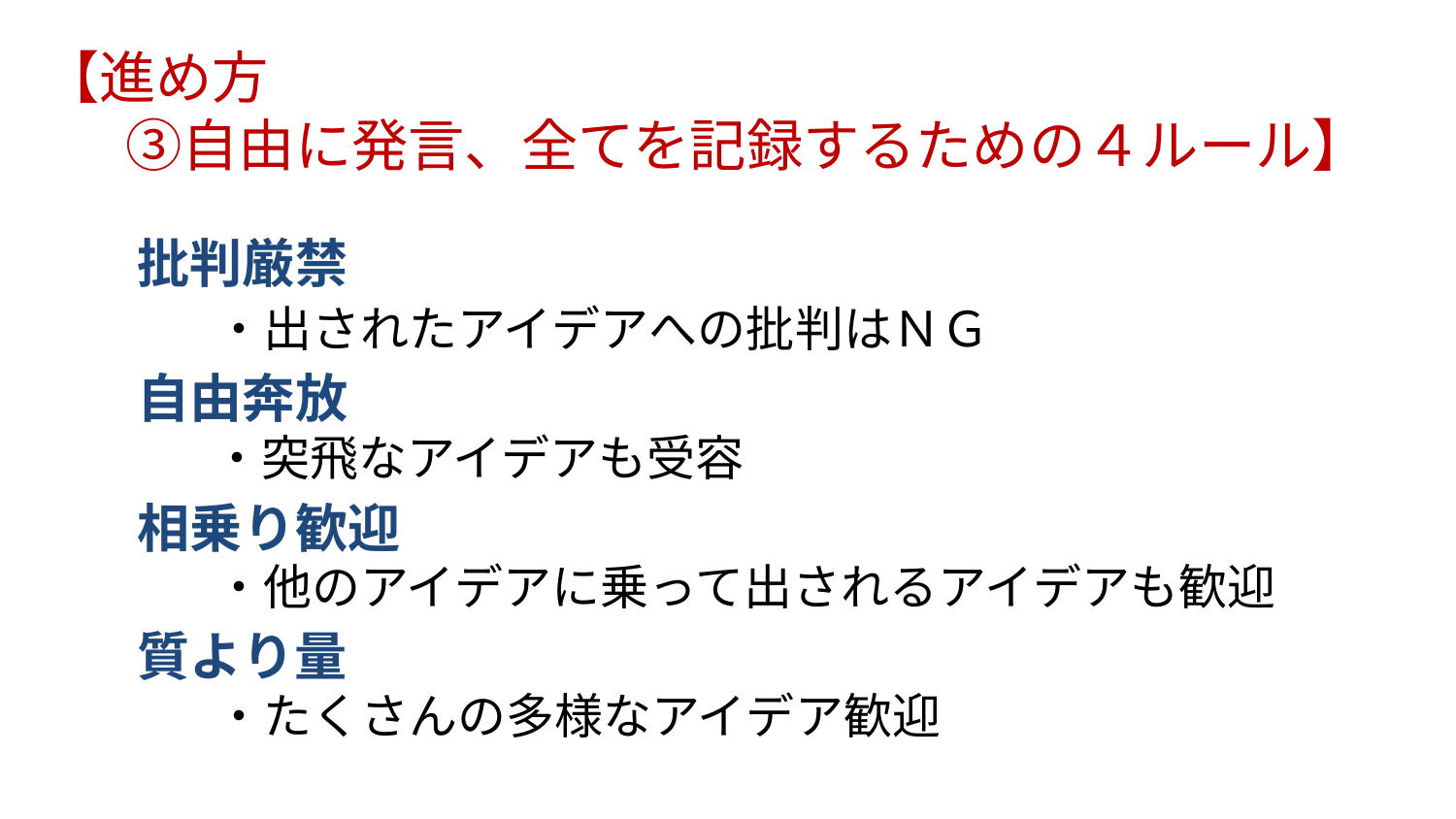

【進め方
 　③自由に発言、全てを記録するための４ルール】
　批判厳禁
・出されたアイデアへの批判はＮＧ
　自由奔放
・突飛なアイデアも受容
　相乗り歓迎
・他のアイデアに乗って出されるアイデアも歓迎
　質より量
・たくさんの多様なアイデア歓迎